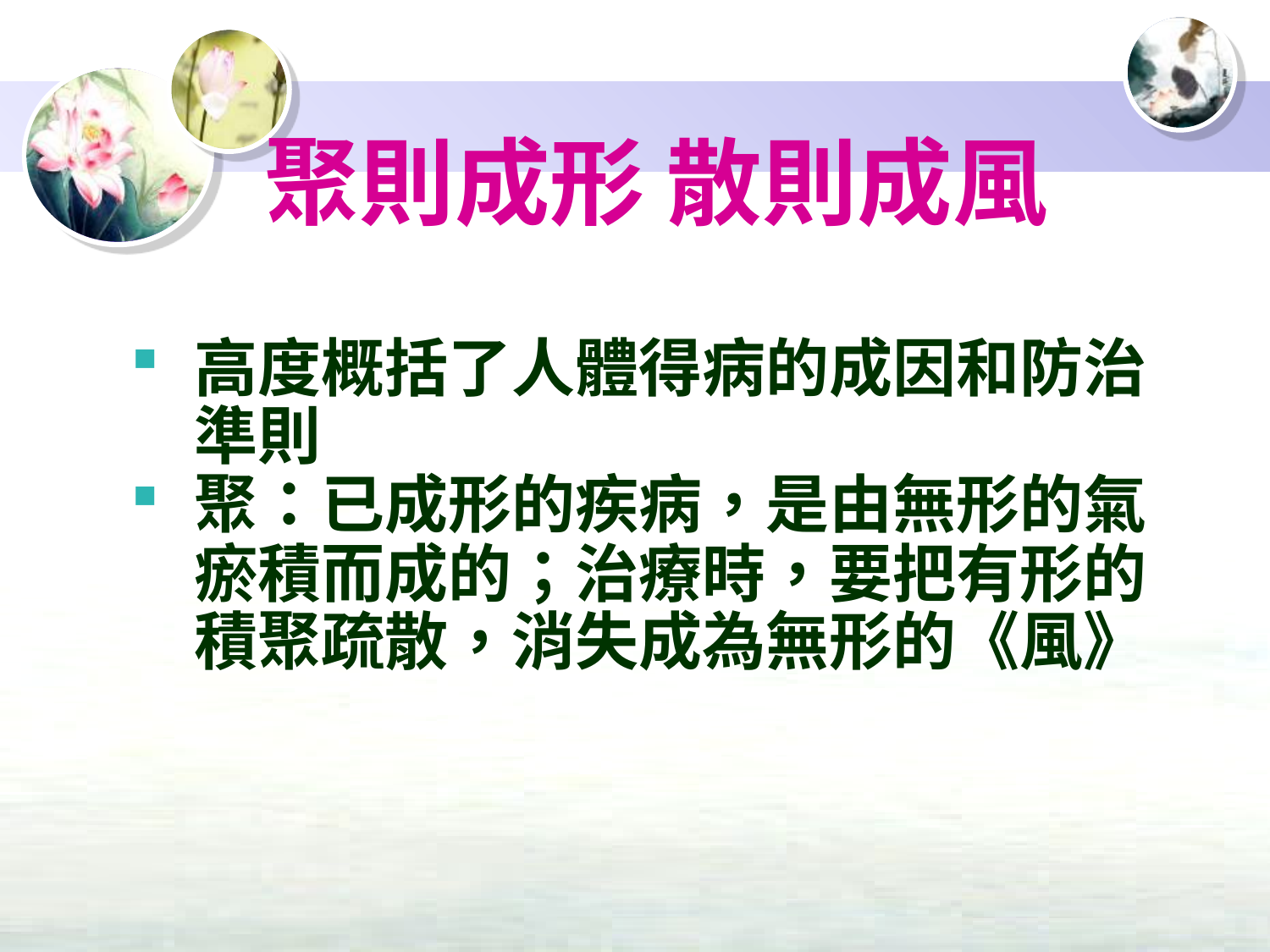

聚則成形 散則成風

高度概括了人體得病的成因和防治準則
聚：已成形的疾病，是由無形的氣瘀積而成的；治療時，要把有形的積聚疏散，消失成為無形的《風》